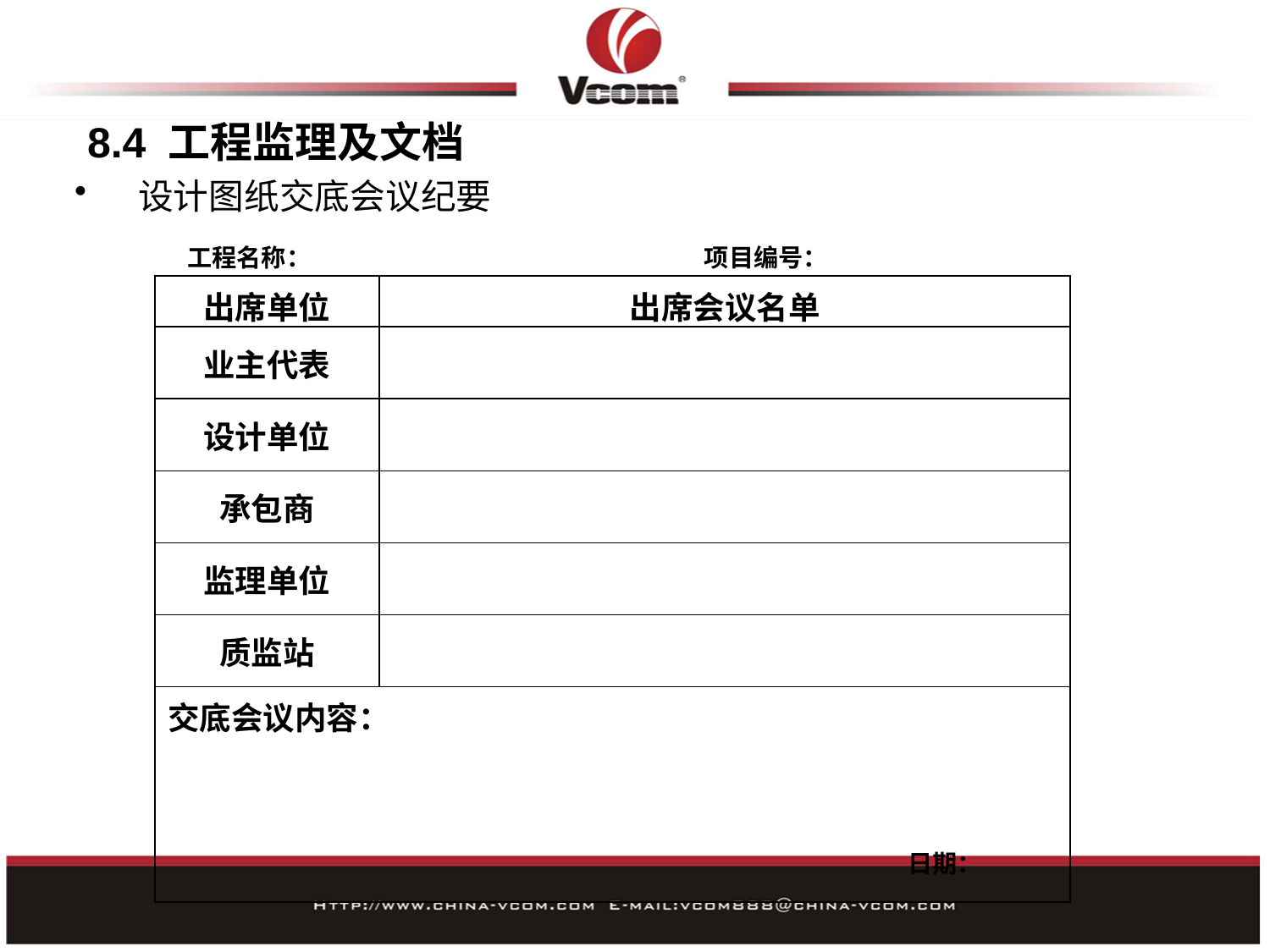

8.4 工程监理及文档
设计图纸交底会议纪要
工程名称：                                                                     项目编号：

| 出席单位 | 出席会议名单 |
| --- | --- |
| 业主代表 |  |
| 设计单位 |  |
| 承包商 |  |
| 监理单位 |  |
| 质监站 |  |
| 交底会议内容： |  |
日期：